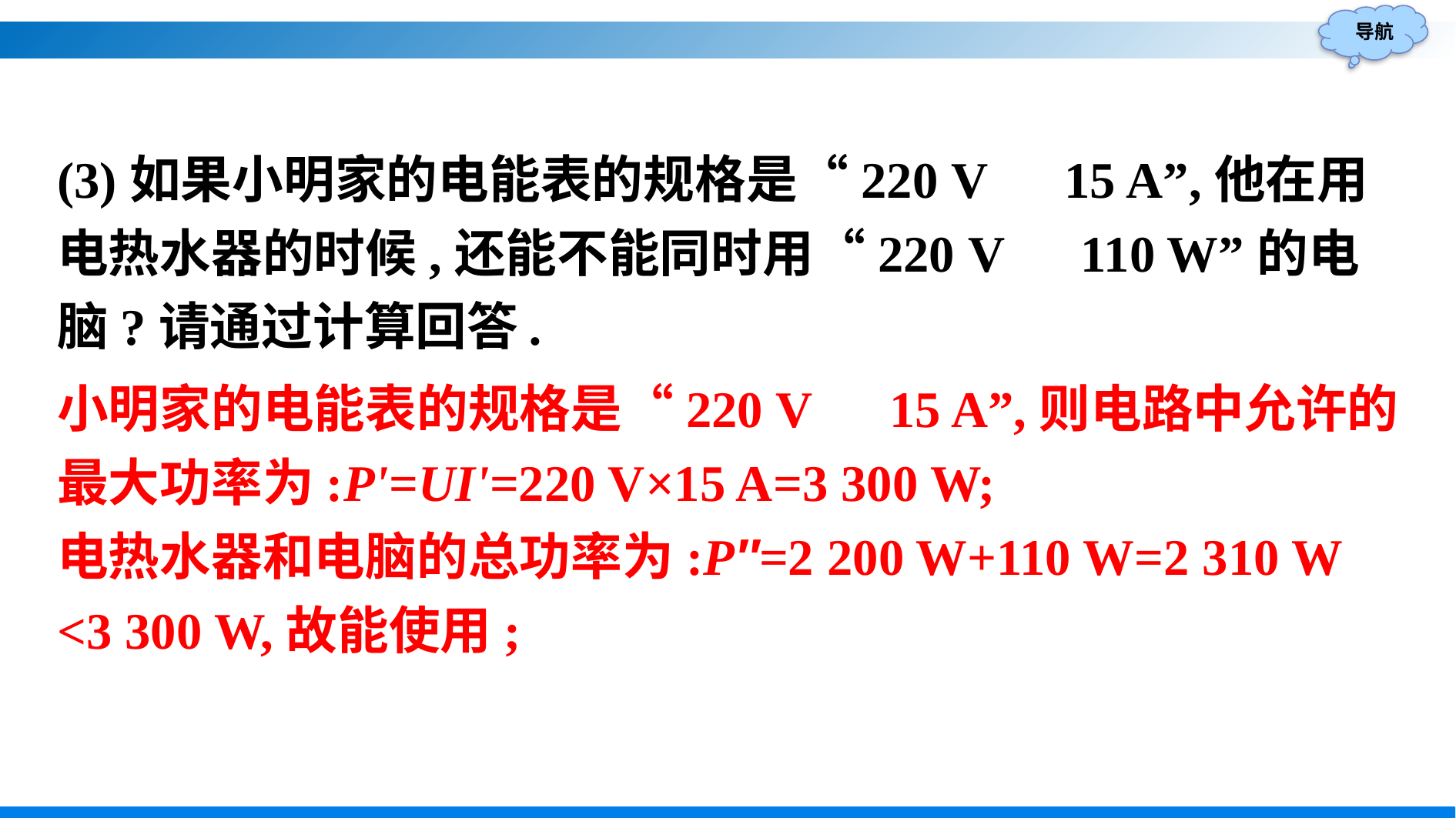

(3)如果小明家的电能表的规格是“220 V　15 A”,他在用电热水器的时候,还能不能同时用“220 V　110 W”的电脑?请通过计算回答.
小明家的电能表的规格是“220 V　15 A”,则电路中允许的最大功率为:P'=UI'=220 V×15 A=3 300 W;
电热水器和电脑的总功率为:P″=2 200 W+110 W=2 310 W
<3 300 W,故能使用;